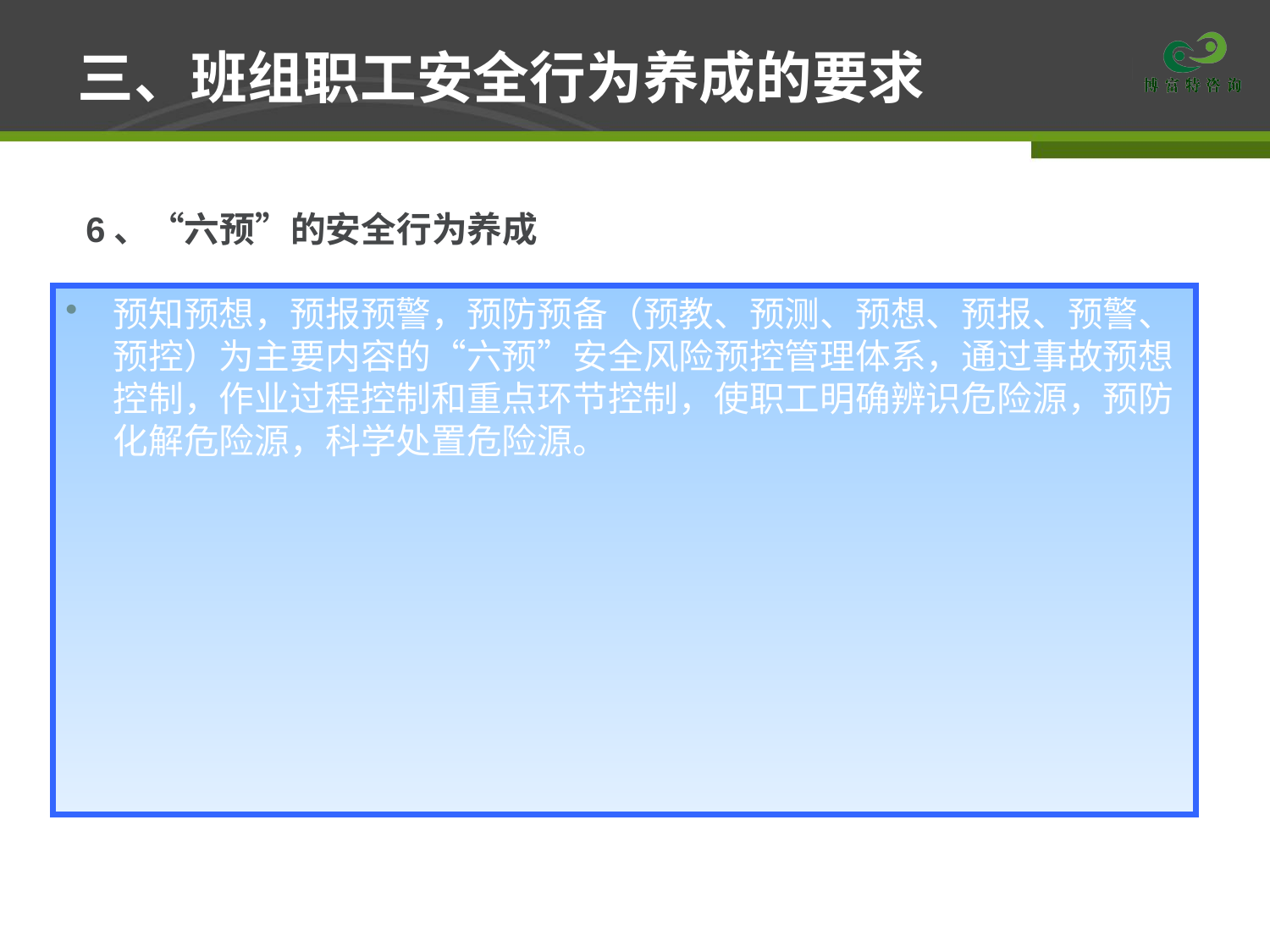

# 三、班组职工安全行为养成的要求
6、“六预”的安全行为养成
预知预想，预报预警，预防预备（预教、预测、预想、预报、预警、预控）为主要内容的“六预”安全风险预控管理体系，通过事故预想控制，作业过程控制和重点环节控制，使职工明确辨识危险源，预防化解危险源，科学处置危险源。
68